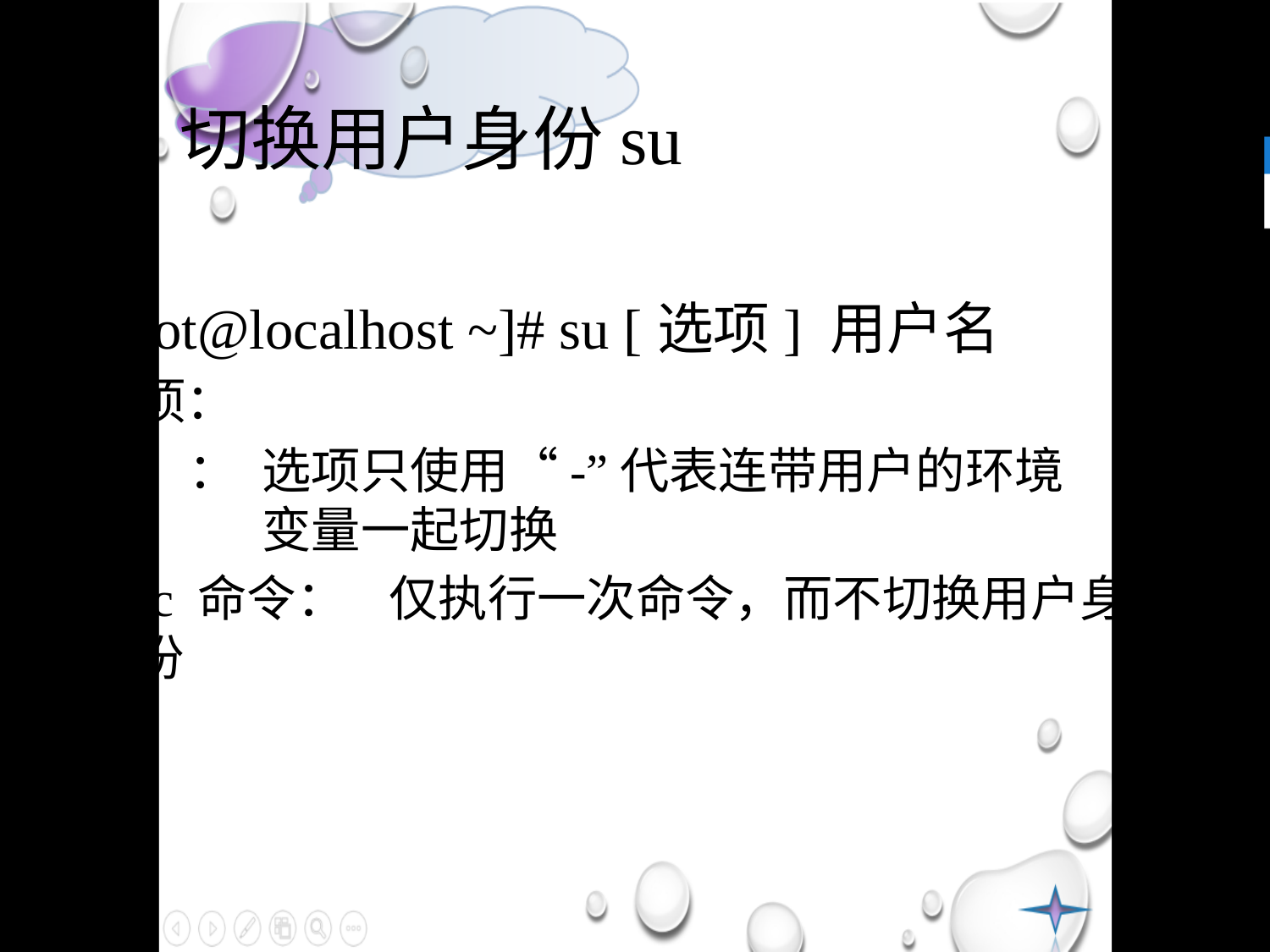

# 3、切换用户身份su
[root@localhost ~]# su [选项] 用户名
选项：
	-  ：	选项只使用“-”代表连带用户的环境		变量一起切换
	-c 命令：	仅执行一次命令，而不切换用户身份